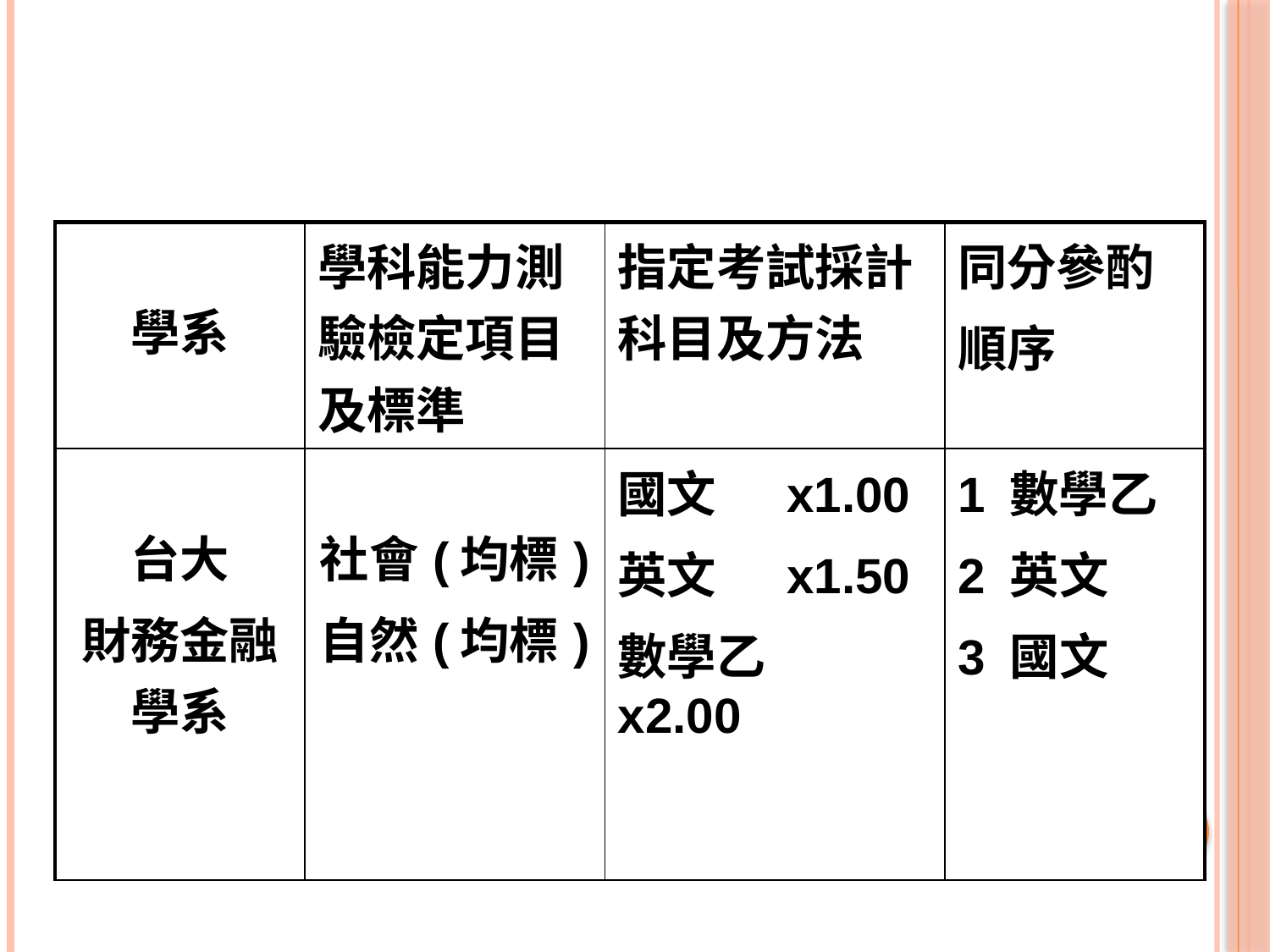

#
| 學系 | 學科能力測驗檢定項目及標準 | 指定考試採計科目及方法 | 同分參酌 順序 |
| --- | --- | --- | --- |
| 台大 財務金融學系 | 社會(均標) 自然(均標) | 國文 x1.00 英文 x1.50 數學乙 x2.00 | 1 數學乙 2 英文 3 國文 |